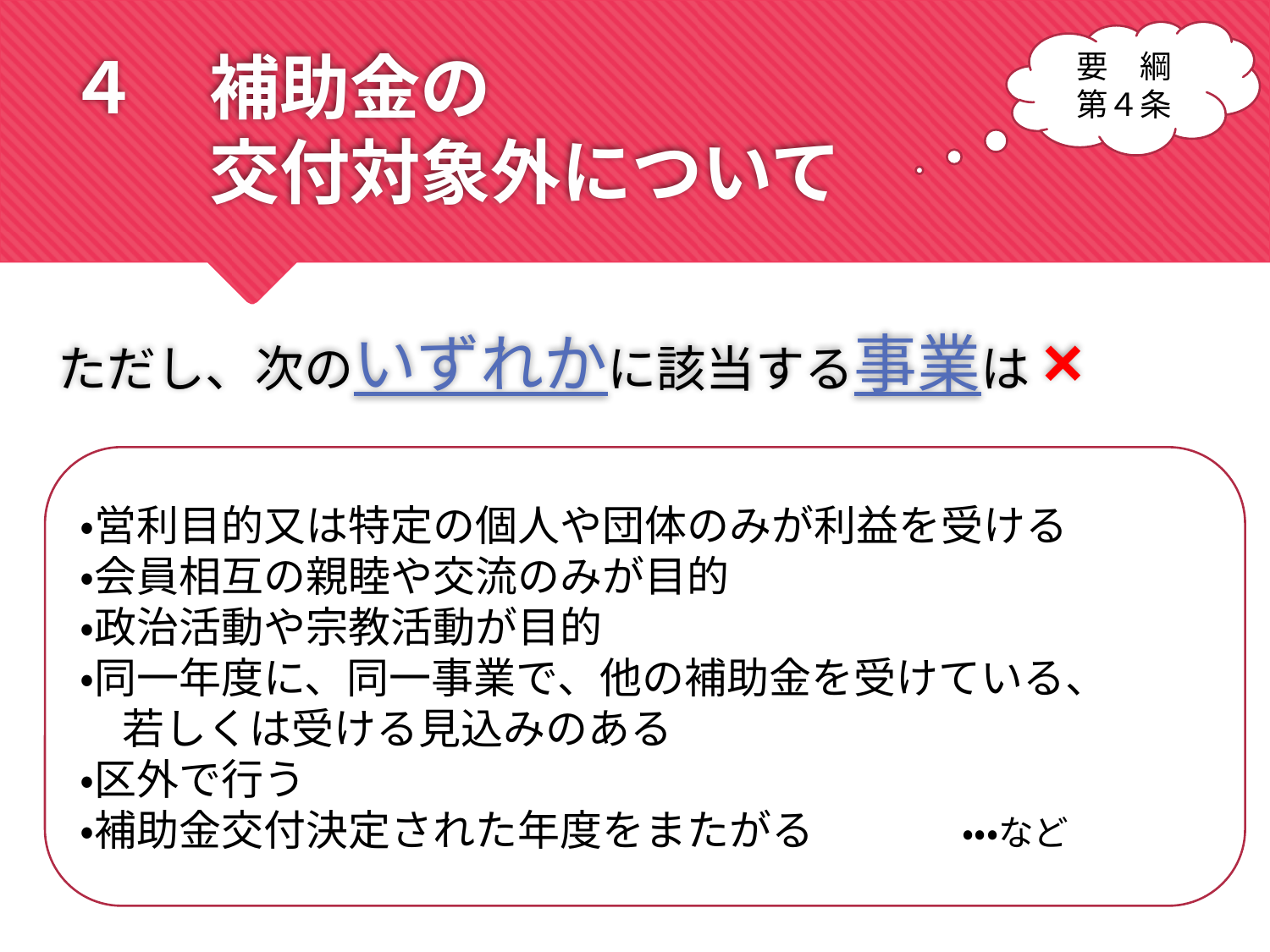

要　綱
第４条
# ４　補助金の 　　　交付対象外について
ただし、次のいずれかに該当する事業は×
・営利目的又は特定の個人や団体のみが利益を受ける
・会員相互の親睦や交流のみが目的
・政治活動や宗教活動が目的
・同一年度に、同一事業で、他の補助金を受けている、
　若しくは受ける見込みのある
・区外で行う
・補助金交付決定された年度をまたがる　　　　・・・など